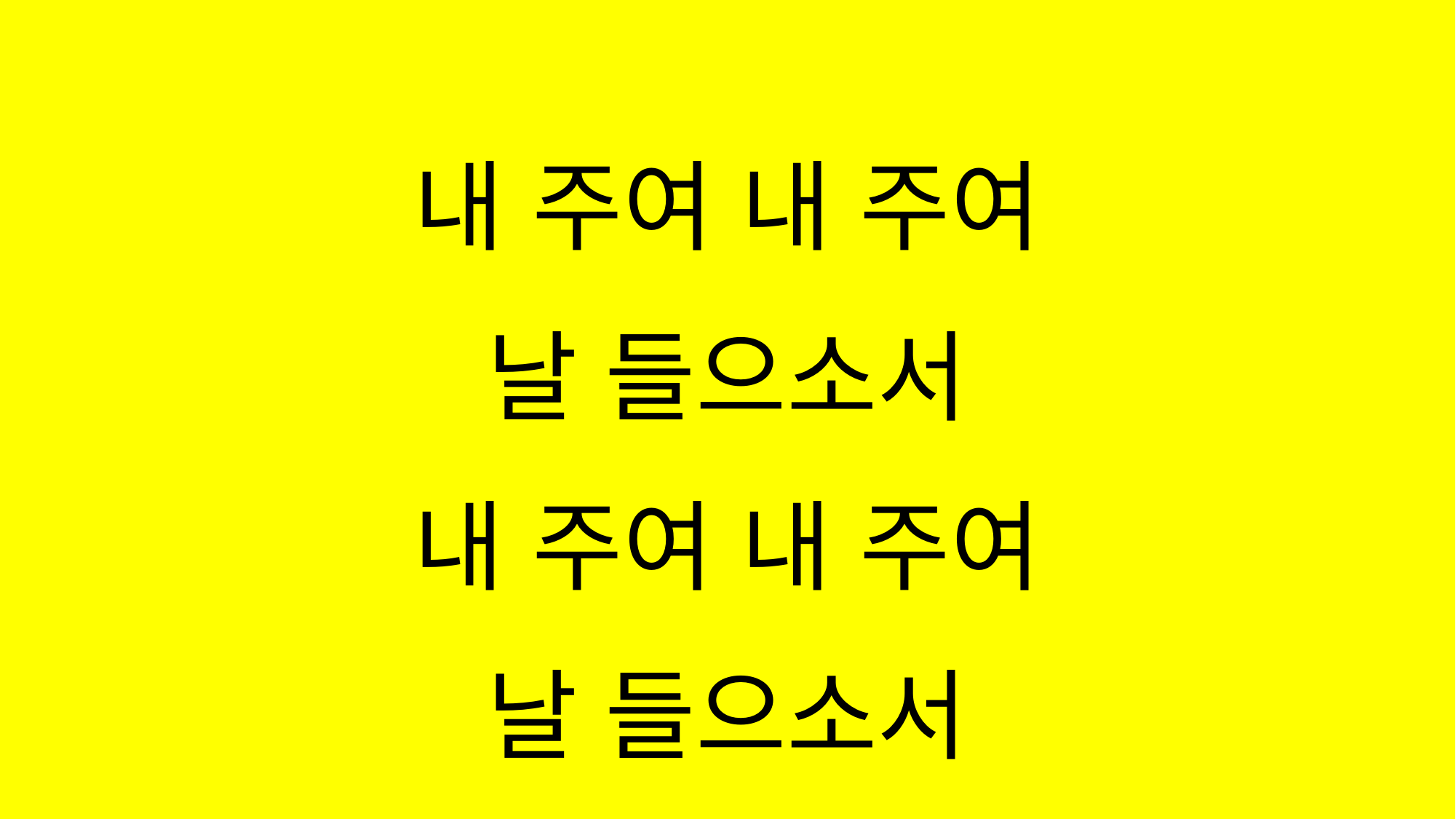

#
내 주여 내 주여

날 들으소서

내 주여 내 주여

날 들으소서